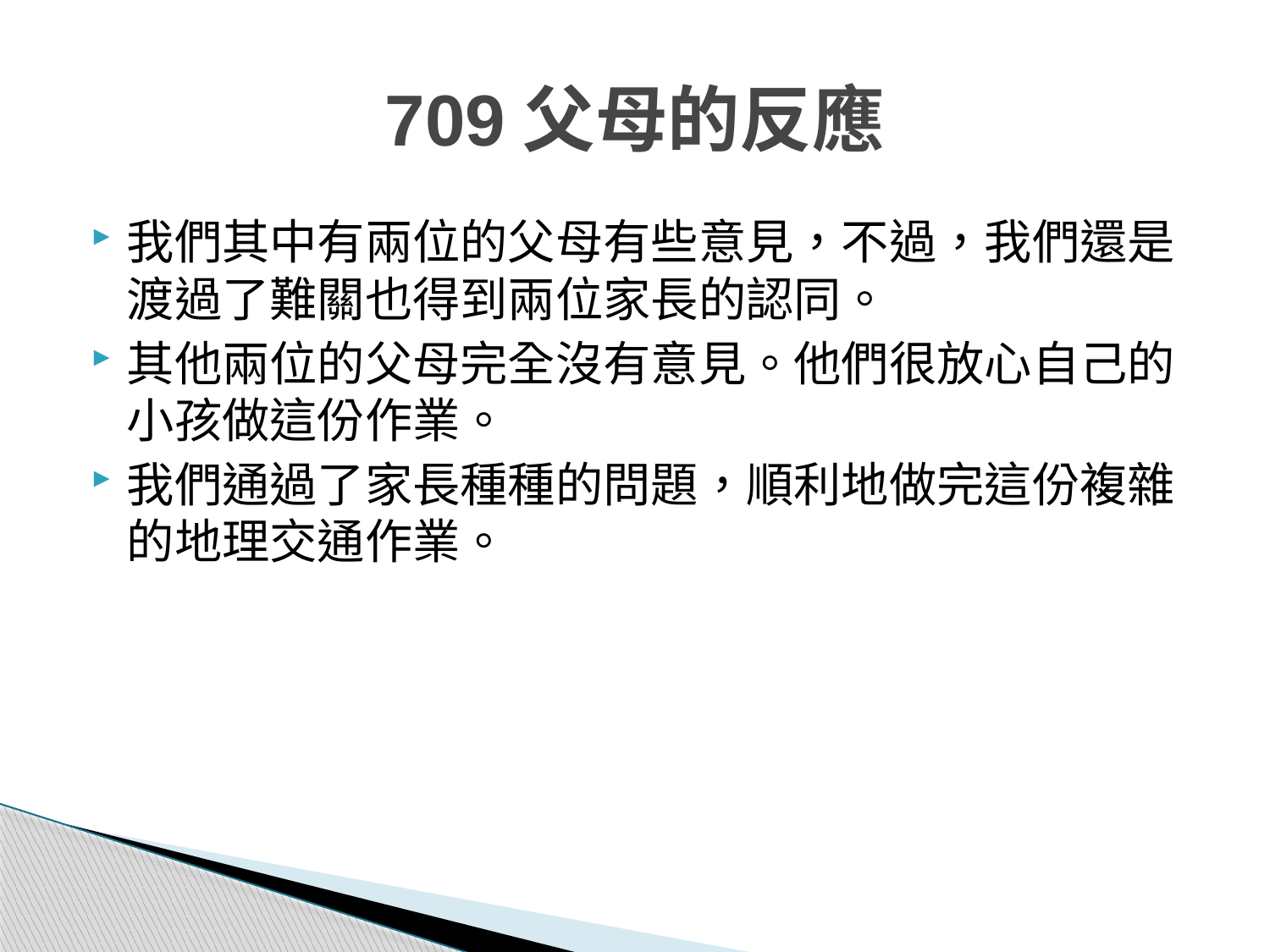

# 709父母的反應
我們其中有兩位的父母有些意見，不過，我們還是渡過了難關也得到兩位家長的認同。
其他兩位的父母完全沒有意見。他們很放心自己的小孩做這份作業。
我們通過了家長種種的問題，順利地做完這份複雜的地理交通作業。